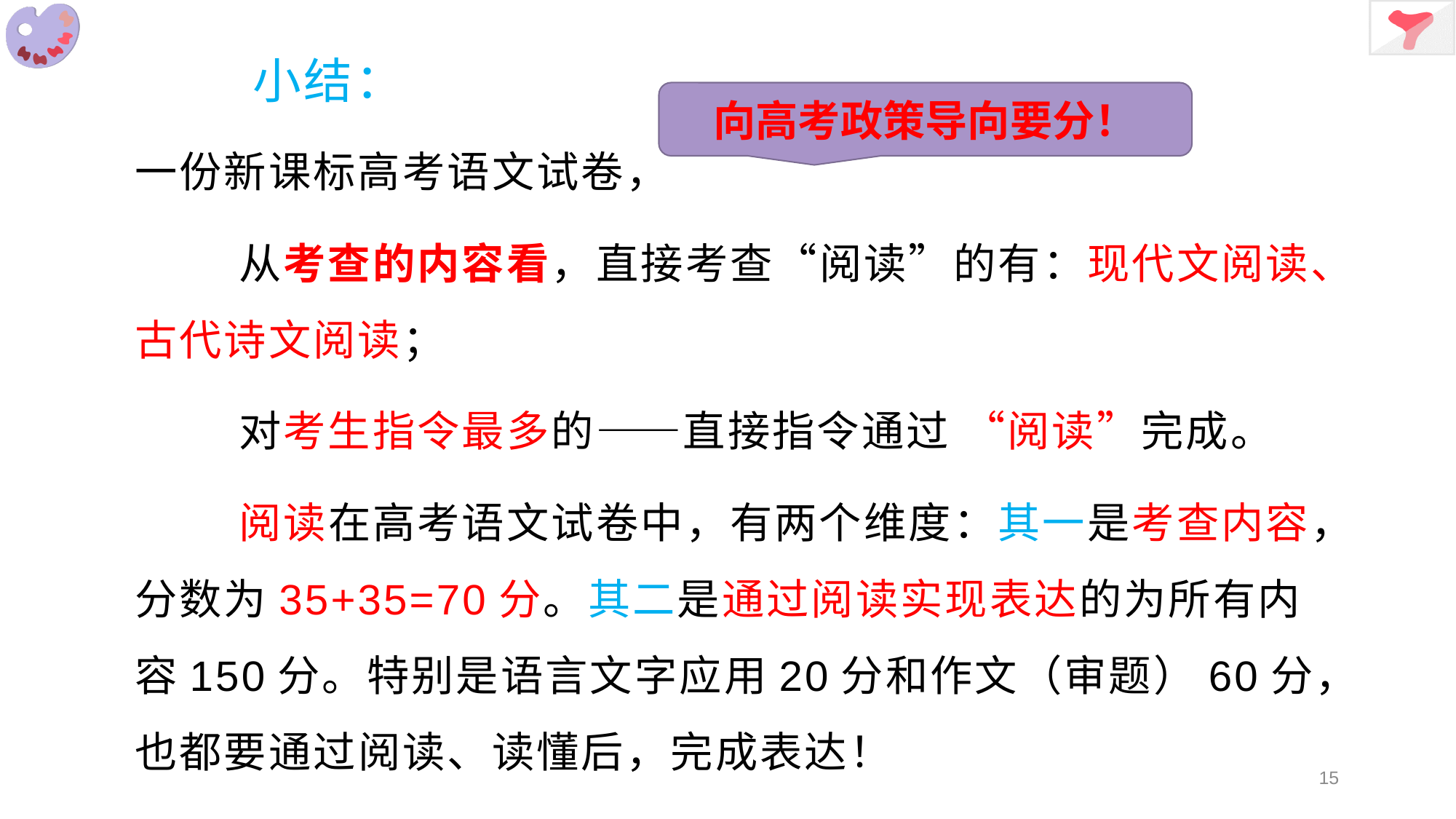

# 小结：
向高考政策导向要分！
一份新课标高考语文试卷，
        从考查的内容看，直接考查“阅读”的有：现代文阅读、古代诗文阅读；
        对考生指令最多的——直接指令通过 “阅读”完成。
        阅读在高考语文试卷中，有两个维度：其一是考查内容，分数为35+35=70分。其二是通过阅读实现表达的为所有内容150分。特别是语言文字应用20分和作文（审题）60分，也都要通过阅读、读懂后，完成表达！
15